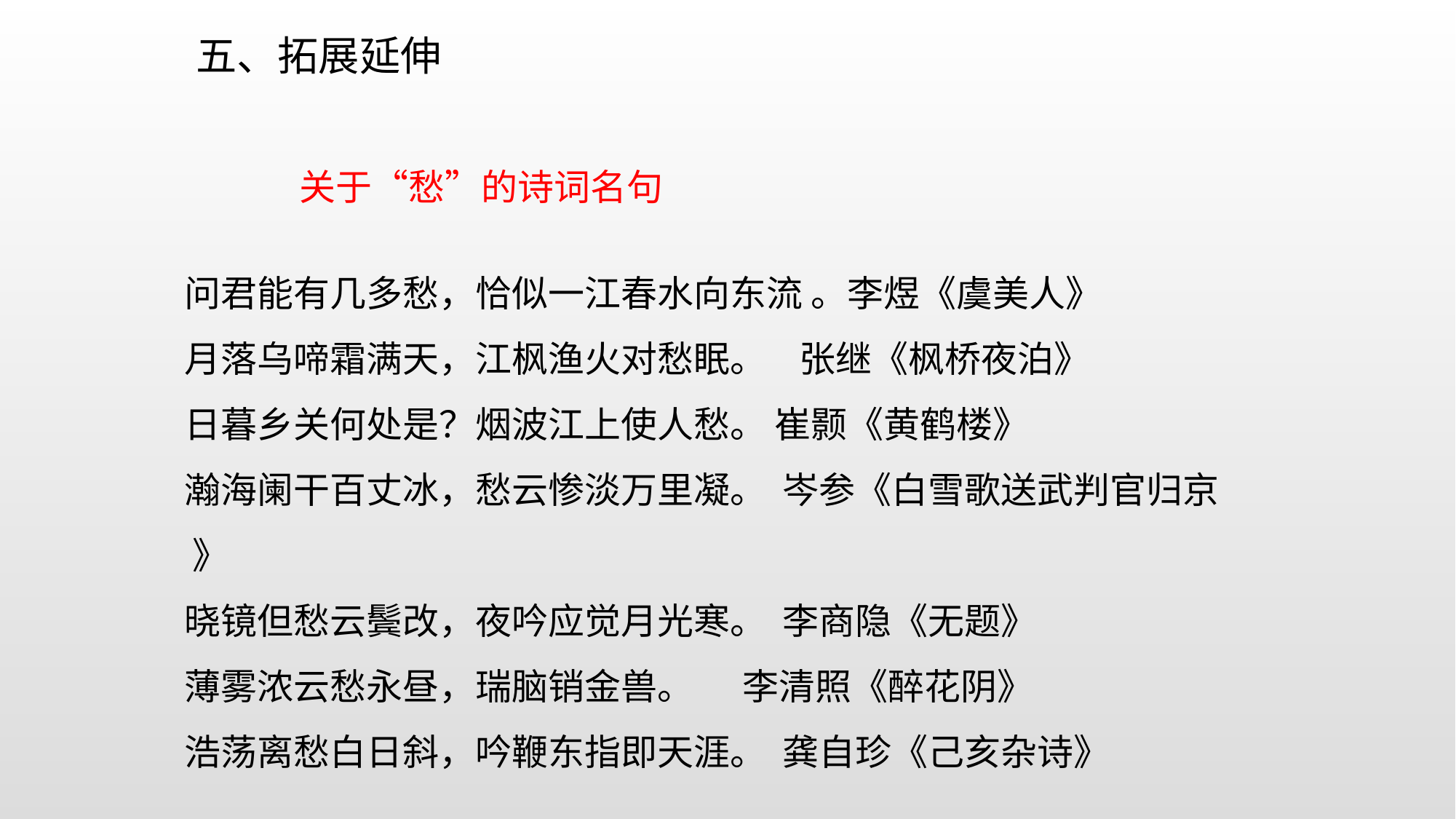

五、拓展延伸

关于“愁”的诗词名句
问君能有几多愁，恰似一江春水向东流 。李煜《虞美人》
月落乌啼霜满天，江枫渔火对愁眠。    张继《枫桥夜泊》
日暮乡关何处是？烟波江上使人愁。 崔颢《黄鹤楼》
瀚海阑干百丈冰，愁云惨淡万里凝。  岑参《白雪歌送武判官归京 》
晓镜但愁云鬓改，夜吟应觉月光寒。  李商隐《无题》
薄雾浓云愁永昼，瑞脑销金兽。      李清照《醉花阴》
浩荡离愁白日斜，吟鞭东指即天涯。  龚自珍《己亥杂诗》